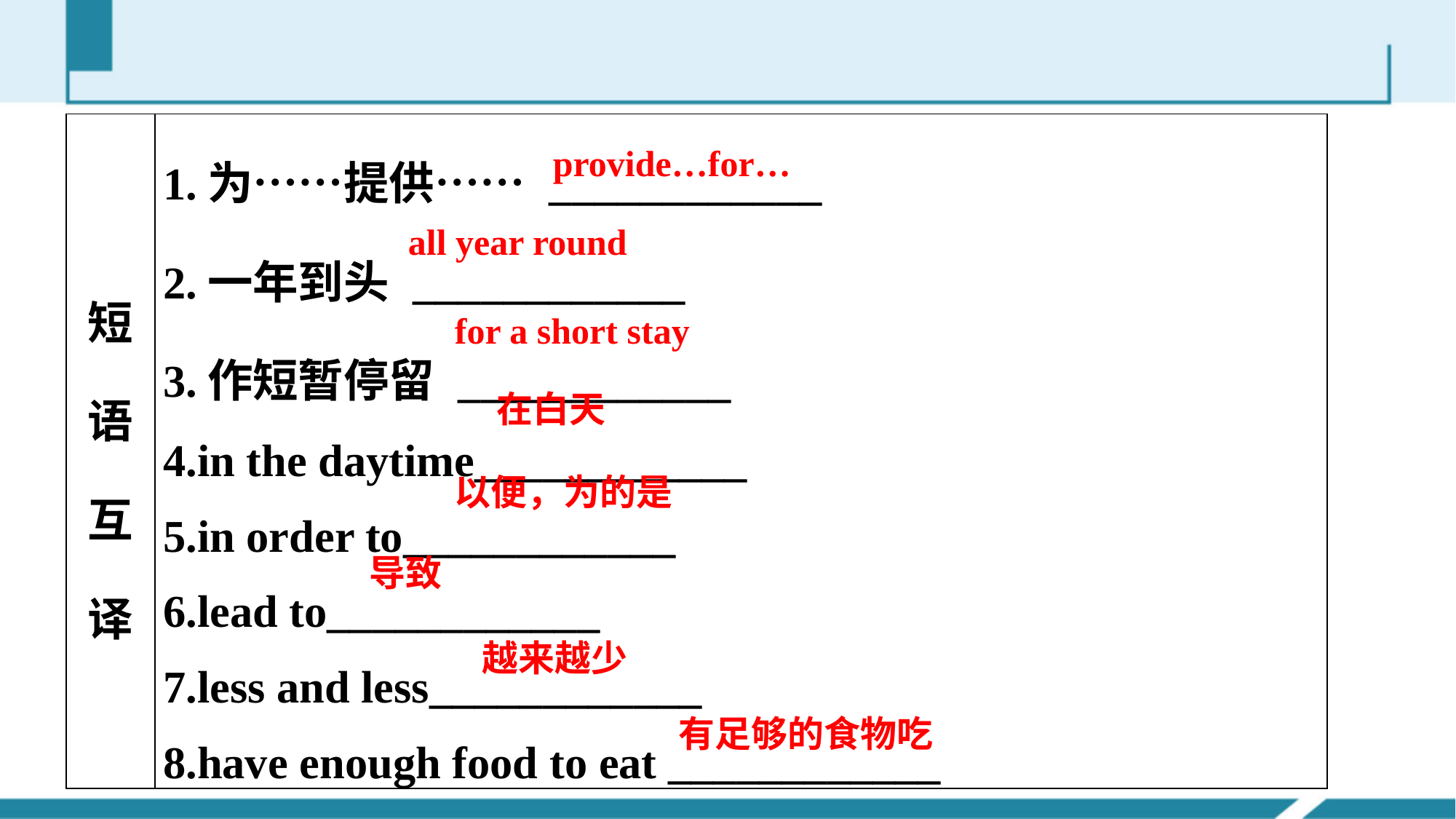

| 短语互译 | 1.为……提供…… \_\_\_\_\_\_\_\_\_\_\_\_ 2.一年到头 \_\_\_\_\_\_\_\_\_\_\_\_ 3.作短暂停留 \_\_\_\_\_\_\_\_\_\_\_\_ 4.in the daytime\_\_\_\_\_\_\_\_\_\_\_\_ 5.in order to\_\_\_\_\_\_\_\_\_\_\_\_ 6.lead to\_\_\_\_\_\_\_\_\_\_\_\_ 7.less and less\_\_\_\_\_\_\_\_\_\_\_\_ 8.have enough food to eat \_\_\_\_\_\_\_\_\_\_\_\_ |
| --- | --- |
provide…for…
all year round
for a short stay
在白天
以便，为的是
导致
越来越少
有足够的食物吃